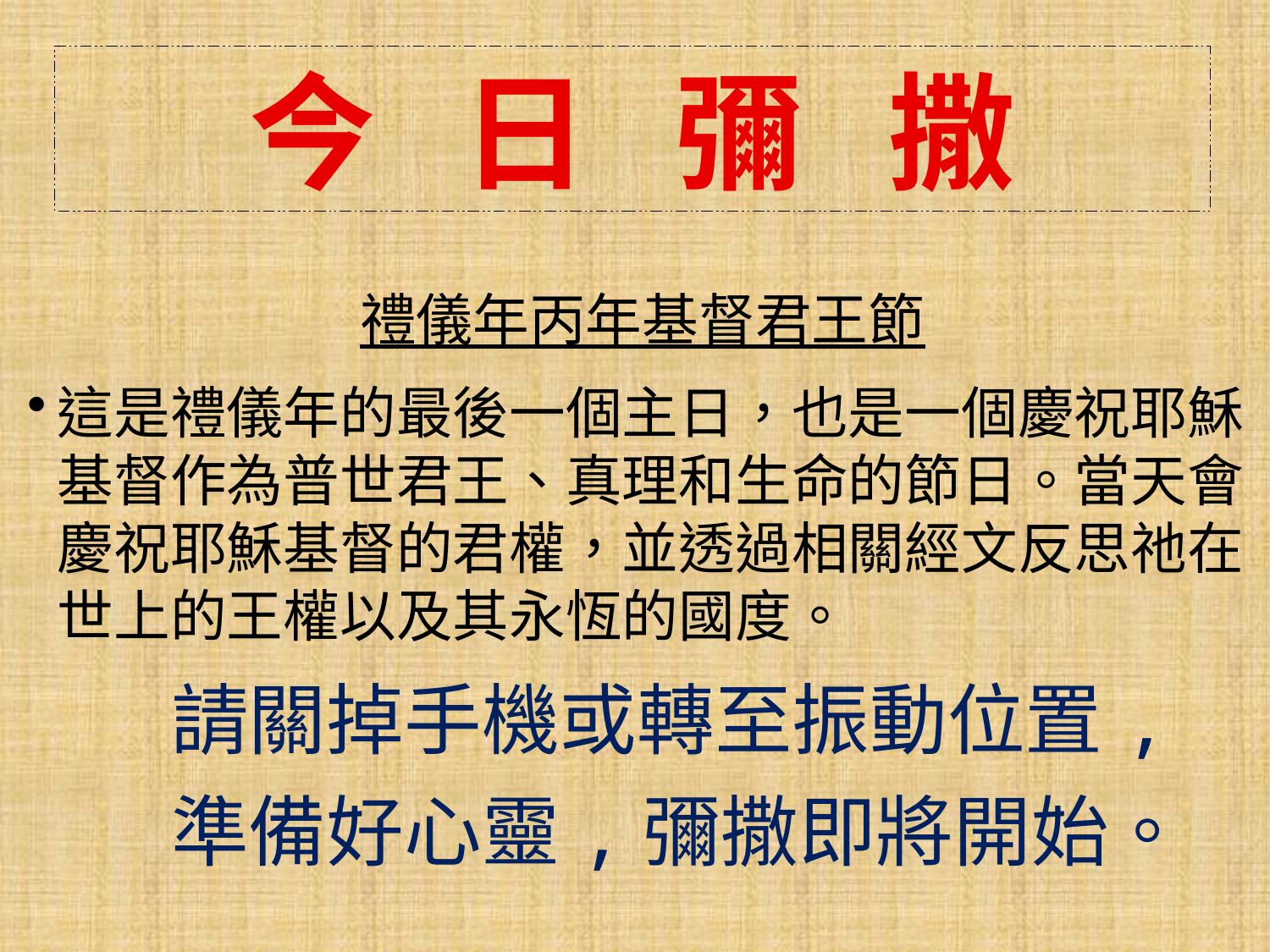

今   日   彌   撒

禮儀年丙年基督君王節
這是禮儀年的最後一個主日，也是一個慶祝耶穌基督作為普世君王、真理和生命的節日。當天會慶祝耶穌基督的君權，並透過相關經文反思祂在世上的王權以及其永恆的國度。
請關掉手機或轉至振動位置,準備好心靈,彌撒即將開始。